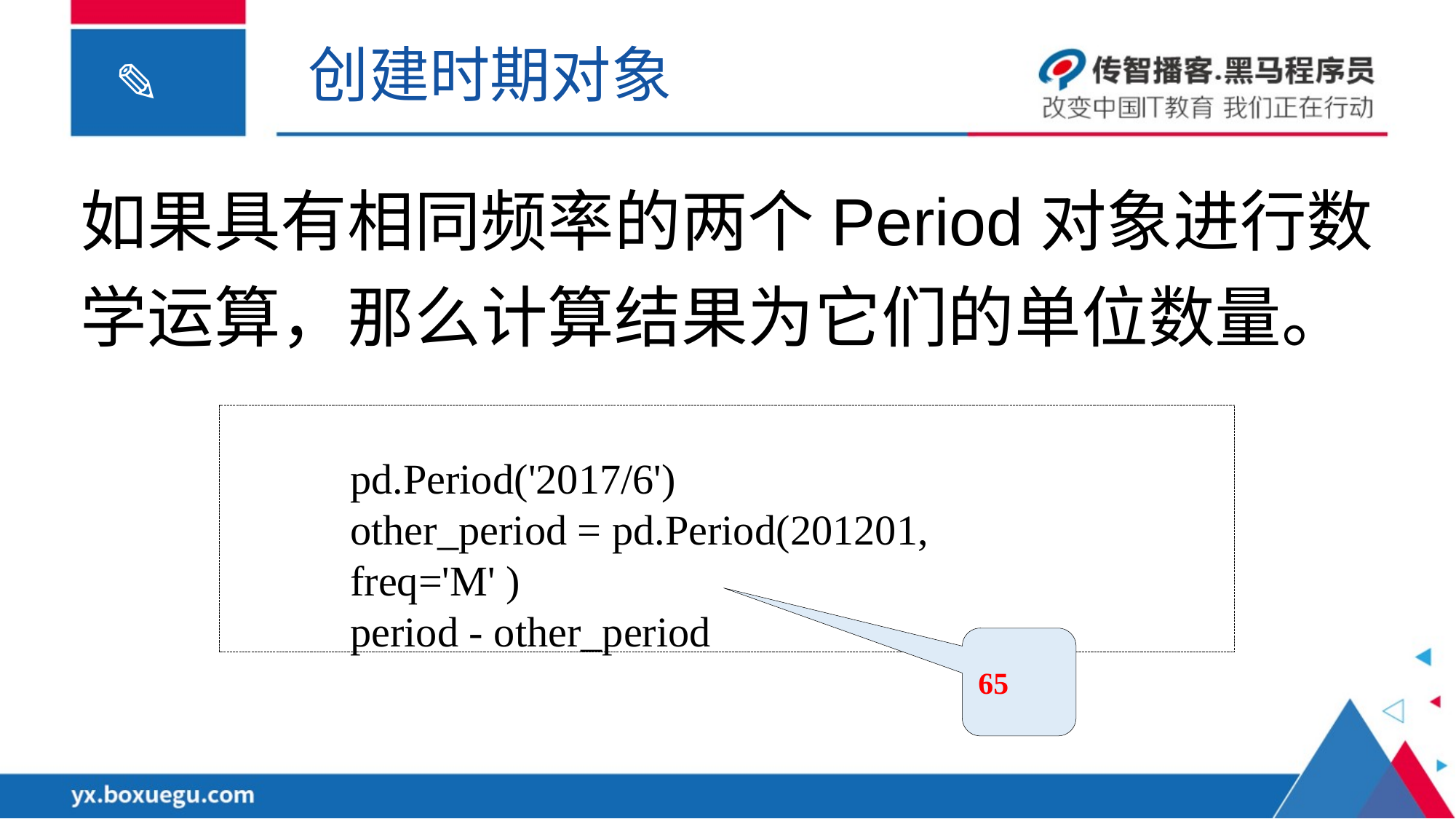

创建时期对象
如果具有相同频率的两个Period对象进行数学运算，那么计算结果为它们的单位数量。

pd.Period('2017/6')
other_period = pd.Period(201201, freq='M' )
period - other_period
65